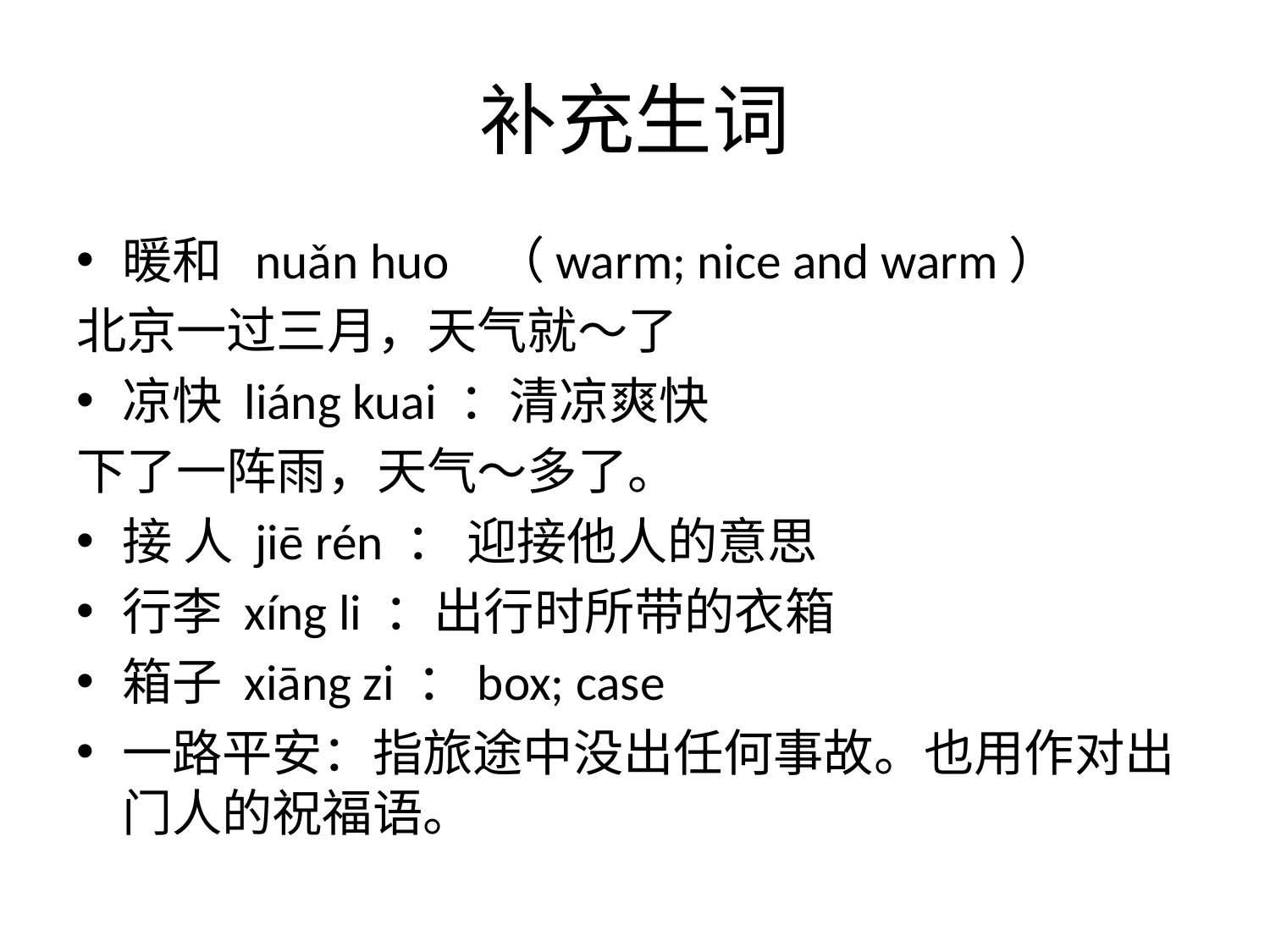

# 补充生词
暖和  nuǎn huo   （warm; nice and warm）
北京一过三月，天气就～了
凉快 liáng kuai ：清凉爽快
下了一阵雨，天气～多了。
接 人 jiē rén ： 迎接他人的意思
行李 xíng li ：出行时所带的衣箱
箱子 xiāng zi ：box; case
一路平安：指旅途中没出任何事故。也用作对出门人的祝福语。